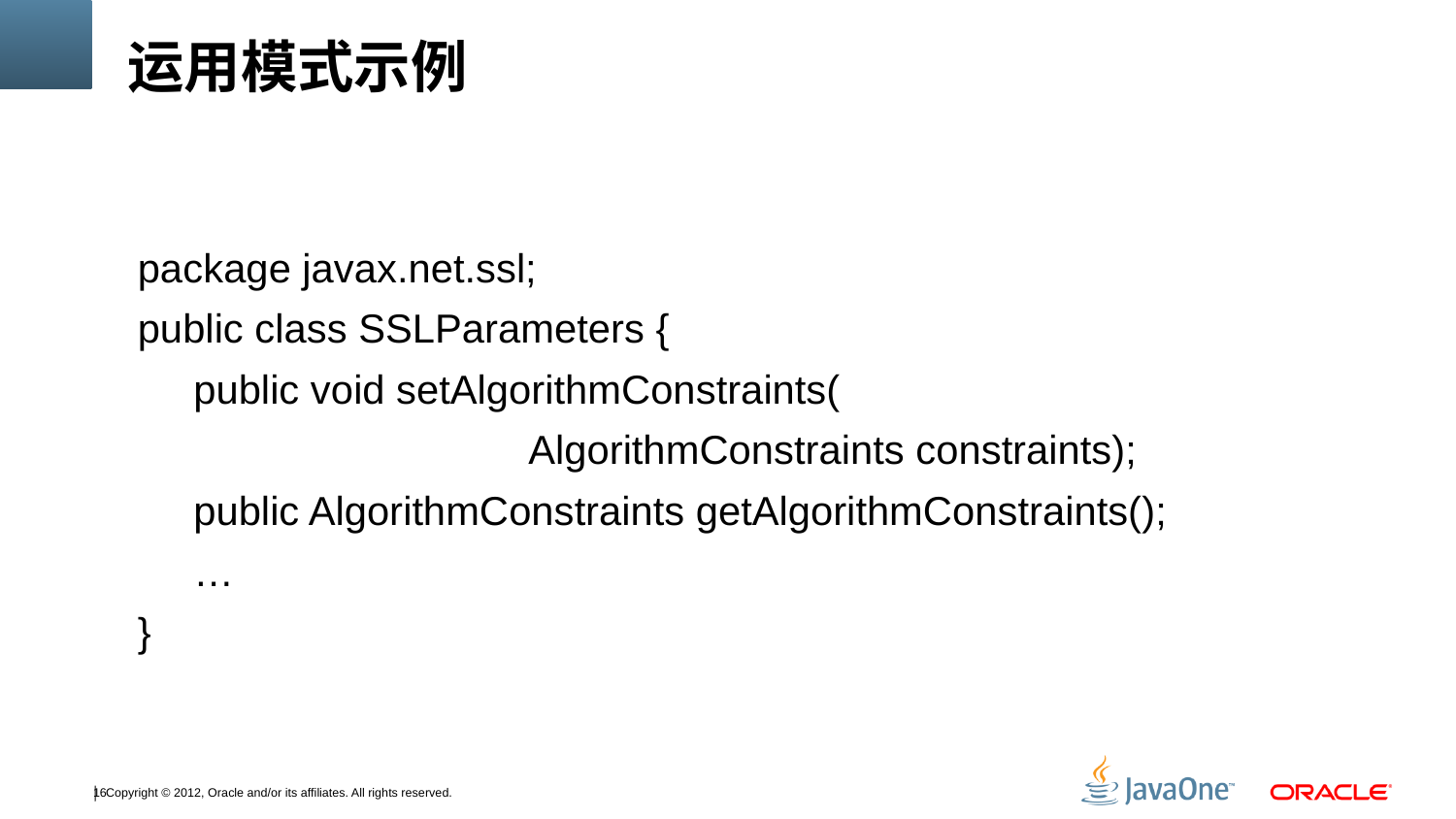

# 运用模式示例
package javax.net.ssl;
public class SSLParameters {
     public void setAlgorithmConstraints(
                                   AlgorithmConstraints constraints);
     public AlgorithmConstraints getAlgorithmConstraints();
     …
}